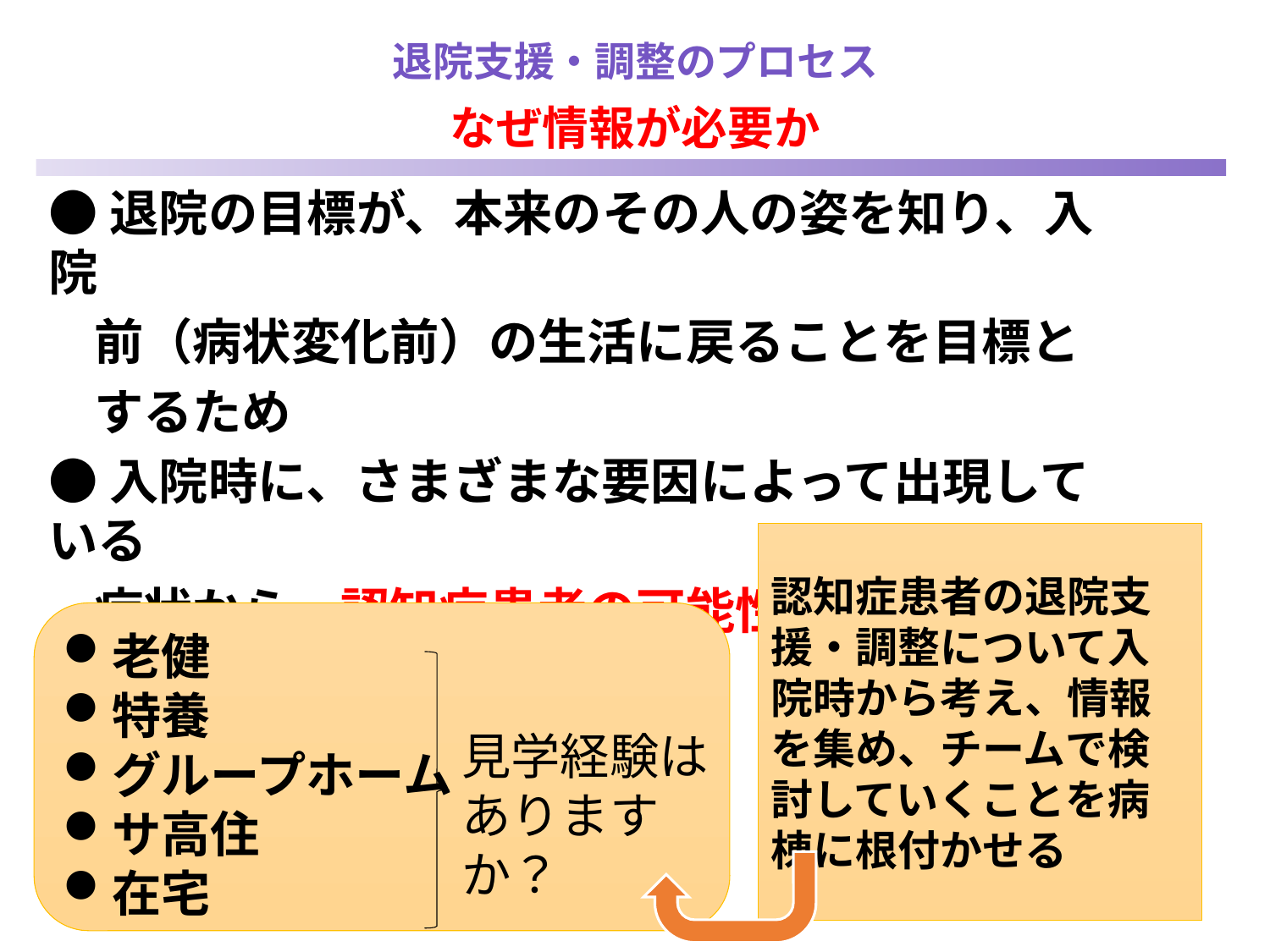

退院支援・調整のプロセス
なぜ情報が必要か

●退院の目標が、本来のその人の姿を知り、入院
   前（病状変化前）の生活に戻ることを目標と
   するため
●入院時に、さまざまな要因によって出現している
   症状から、認知症患者の可能性を低く見すぎない
   ようにするため
認知症患者の退院支援・調整について入院時から考え、情報を集め、チームで検討していくことを病棟に根付かせる
老健
特養
グループホーム
サ高住
在宅

見学経験はありますか？